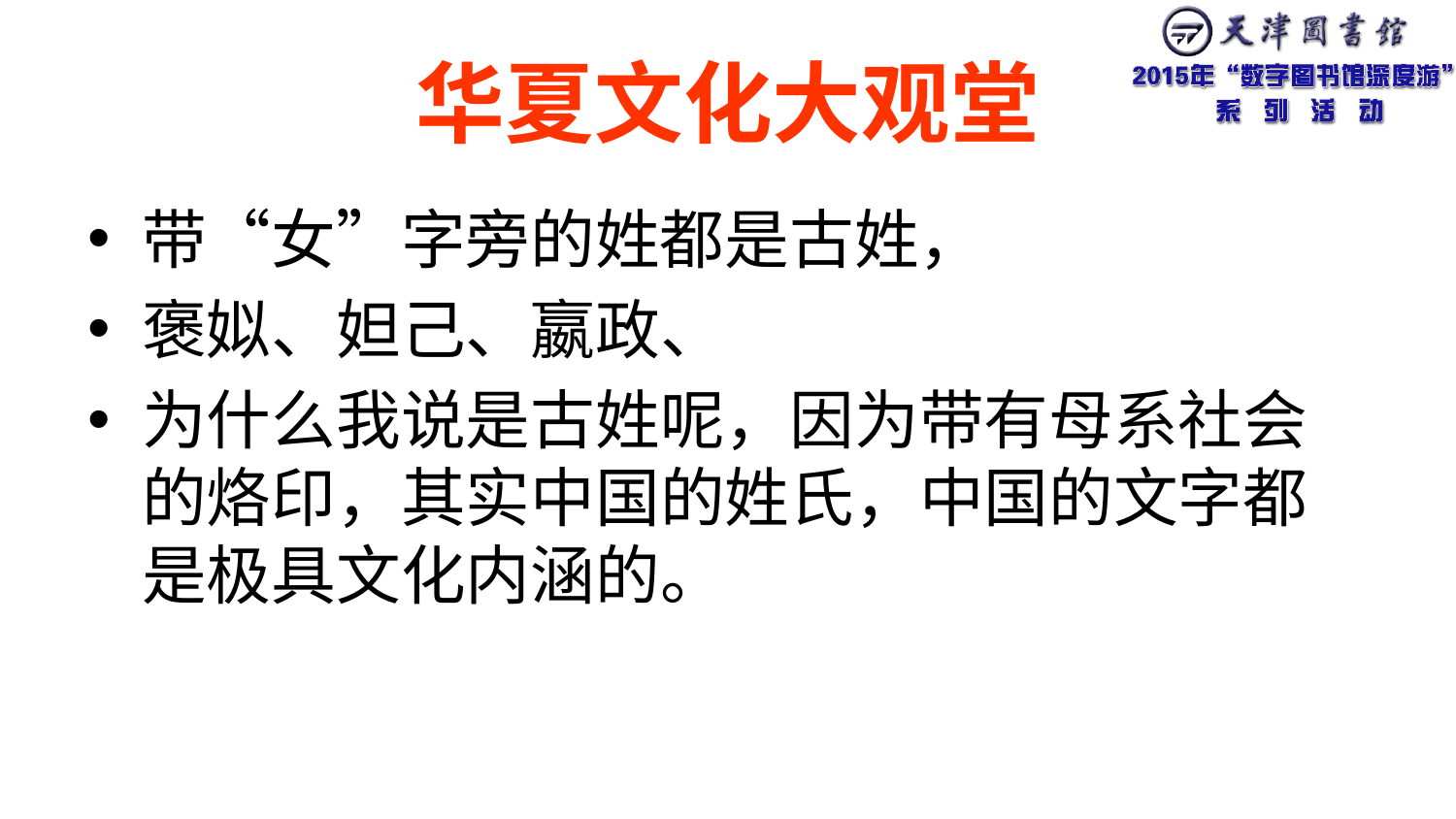

# 华夏文化大观堂
带“女”字旁的姓都是古姓，
褒姒、妲己、嬴政、
为什么我说是古姓呢，因为带有母系社会的烙印，其实中国的姓氏，中国的文字都是极具文化内涵的。